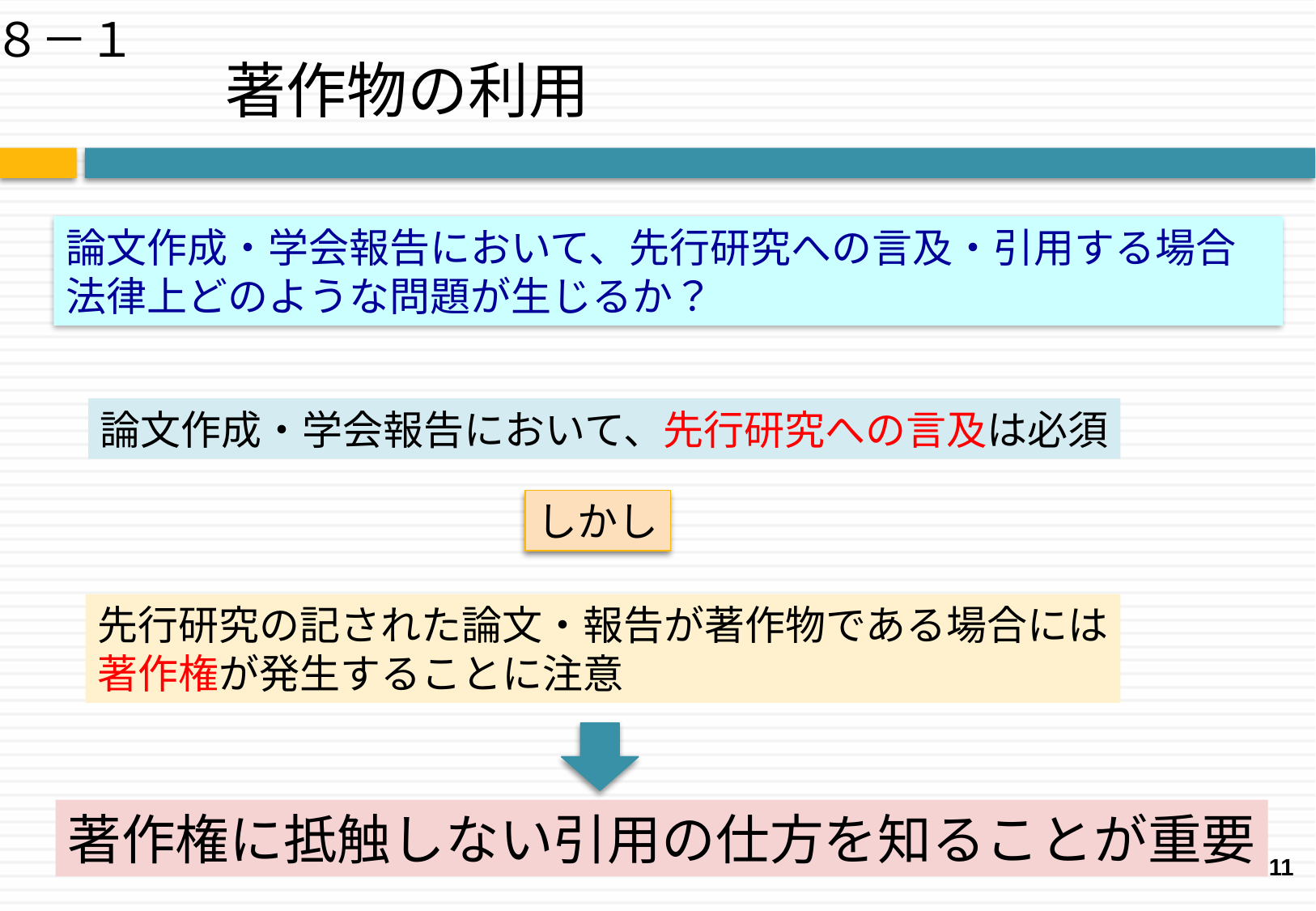

８－１
著作物の利用
論文作成・学会報告において、先行研究への言及・引用する場合
法律上どのような問題が生じるか？
論文作成・学会報告において、先行研究への言及は必須
しかし
先行研究の記された論文・報告が著作物である場合には
著作権が発生することに注意

著作権に抵触しない引用の仕方を知ることが重要
11